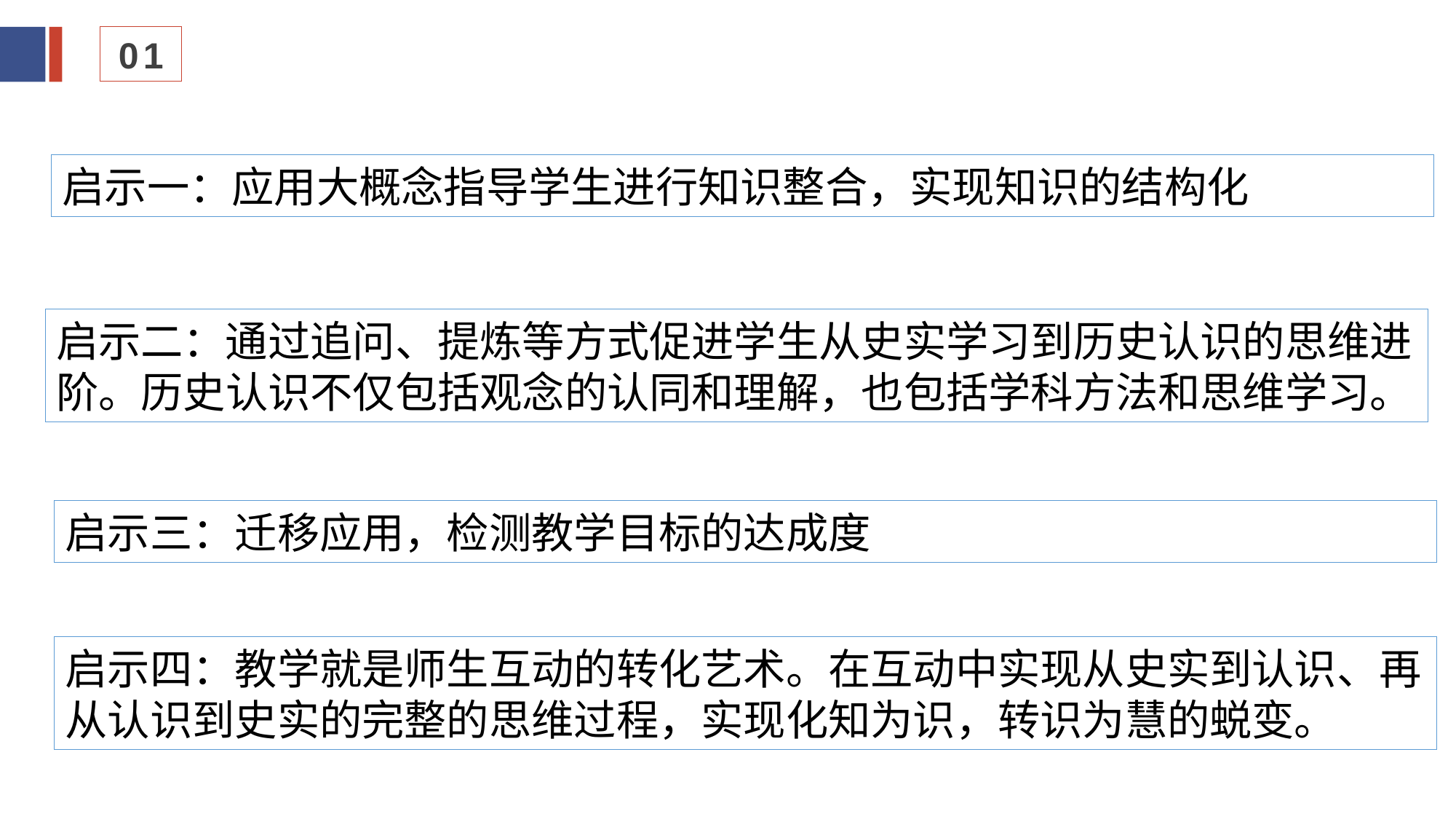

01

启示一：应用大概念指导学生进行知识整合，实现知识的结构化
启示二：通过追问、提炼等方式促进学生从史实学习到历史认识的思维进阶。历史认识不仅包括观念的认同和理解，也包括学科方法和思维学习。
启示三：迁移应用，检测教学目标的达成度
启示四：教学就是师生互动的转化艺术。在互动中实现从史实到认识、再从认识到史实的完整的思维过程，实现化知为识，转识为慧的蜕变。